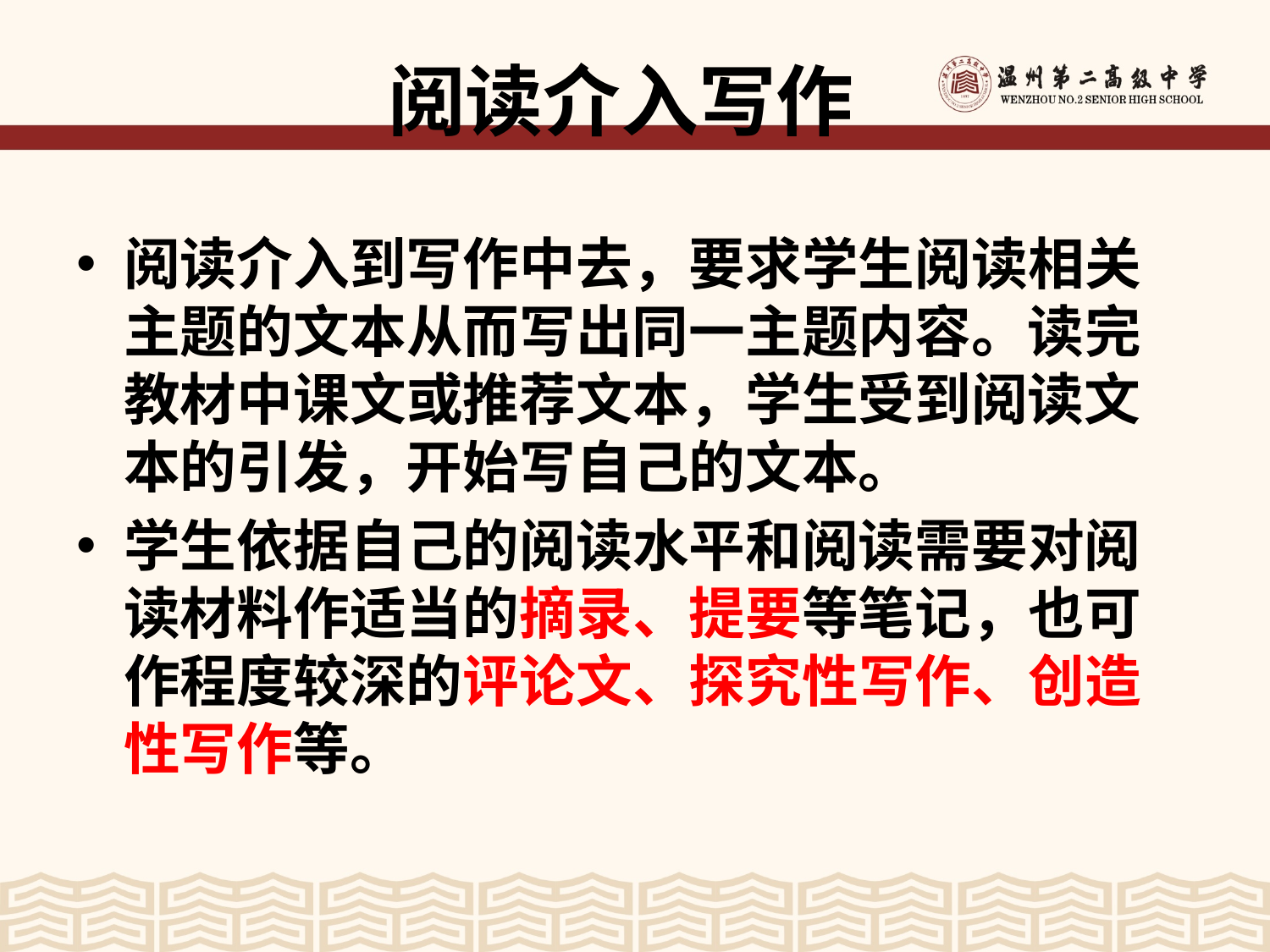

# 阅读介入写作
阅读介入到写作中去，要求学生阅读相关主题的文本从而写出同一主题内容。读完教材中课文或推荐文本，学生受到阅读文本的引发，开始写自己的文本。
学生依据自己的阅读水平和阅读需要对阅读材料作适当的摘录、提要等笔记，也可作程度较深的评论文、探究性写作、创造性写作等。